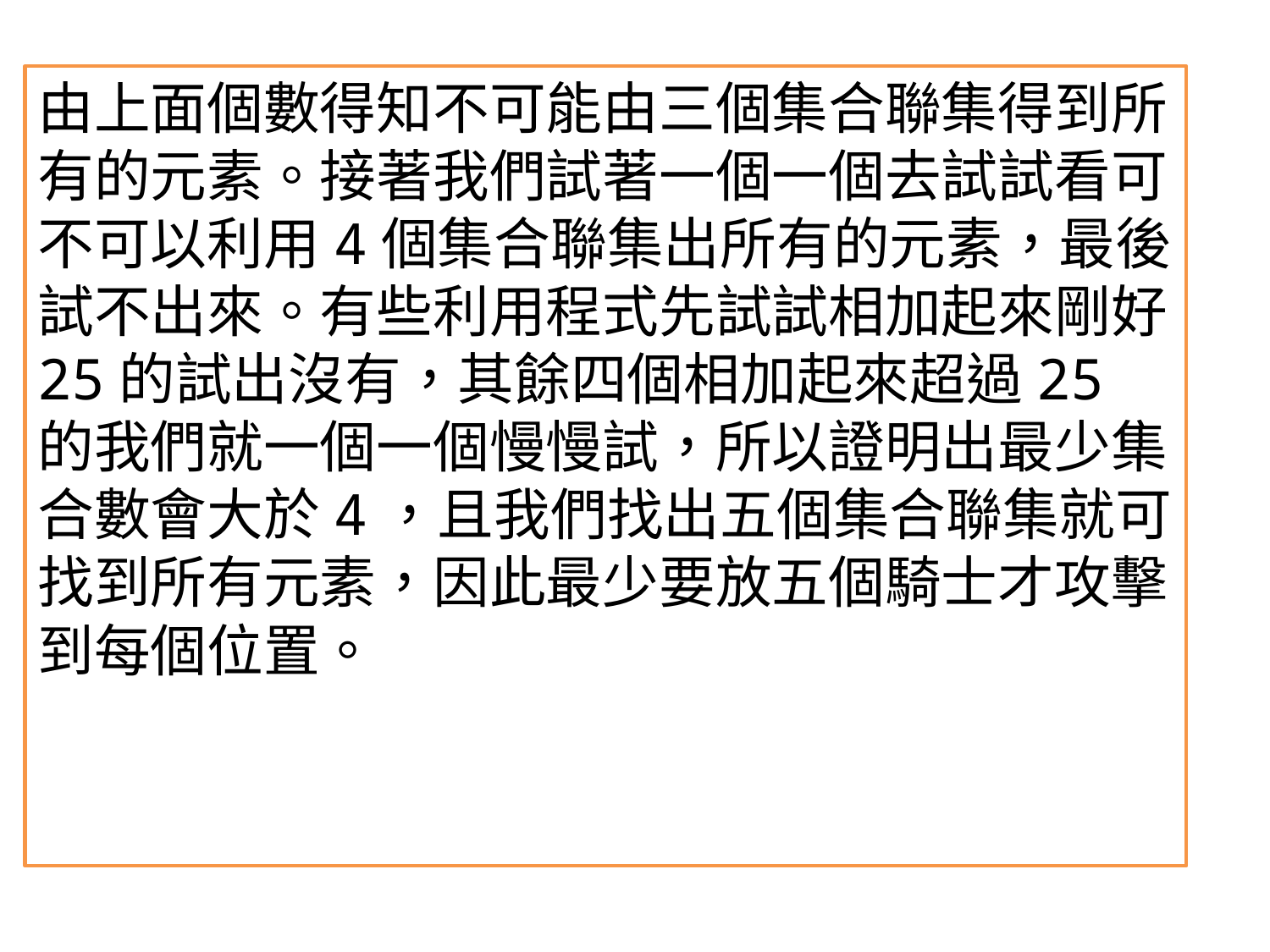

由上面個數得知不可能由三個集合聯集得到所有的元素。接著我們試著一個一個去試試看可不可以利用4個集合聯集出所有的元素，最後試不出來。有些利用程式先試試相加起來剛好25的試出沒有，其餘四個相加起來超過25的我們就一個一個慢慢試，所以證明出最少集合數會大於4，且我們找出五個集合聯集就可找到所有元素，因此最少要放五個騎士才攻擊到每個位置。